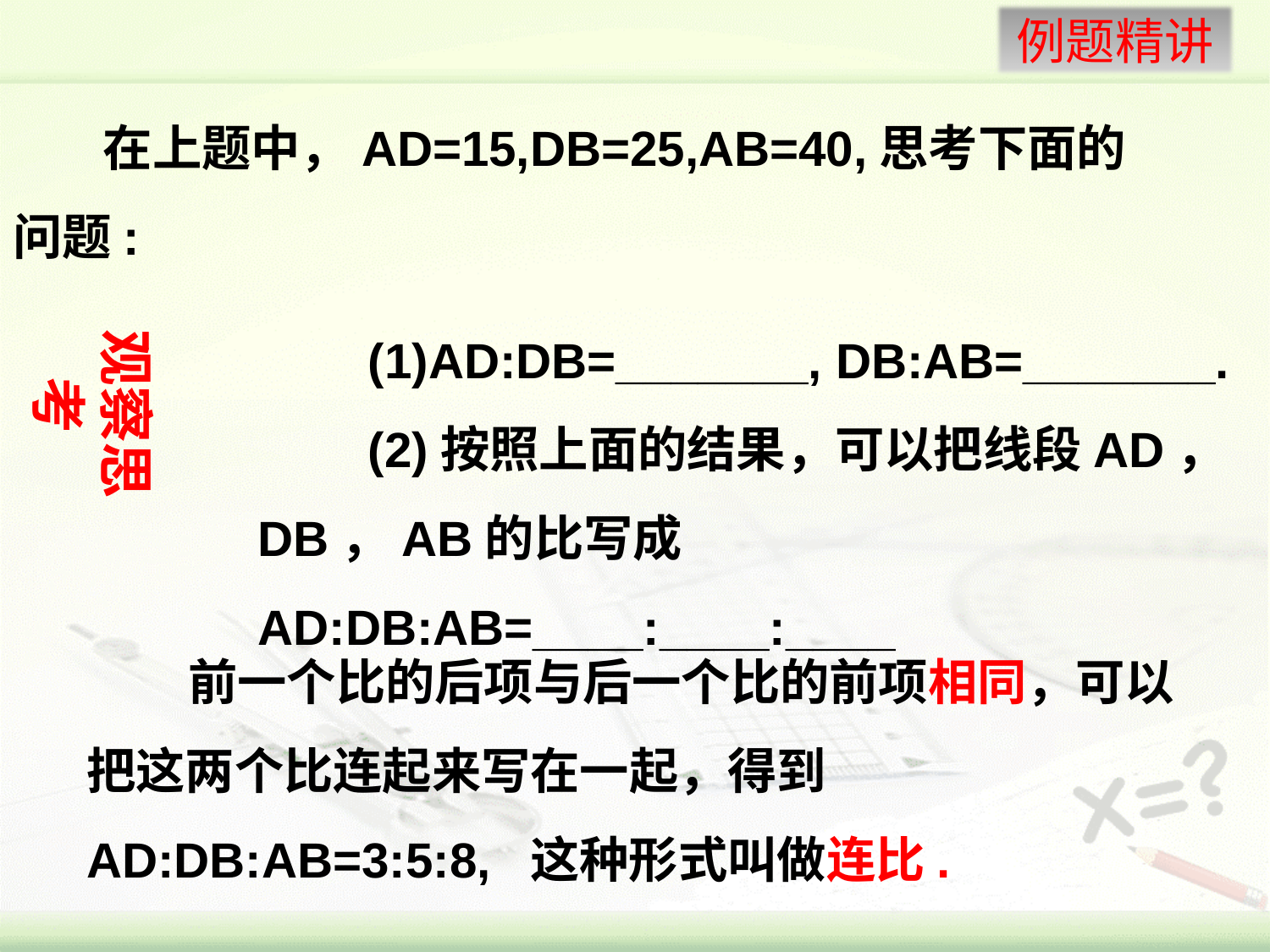

在上题中，AD=15,DB=25,AB=40,思考下面的问题:
        (1)AD:DB=_______, DB:AB=_______.
        (2)按照上面的结果，可以把线段AD，DB，AB的比写成AD:DB:AB=____:____:____
观察思考
        前一个比的后项与后一个比的前项相同，可以把这两个比连起来写在一起，得到AD:DB:AB=3:5:8,  这种形式叫做连比.